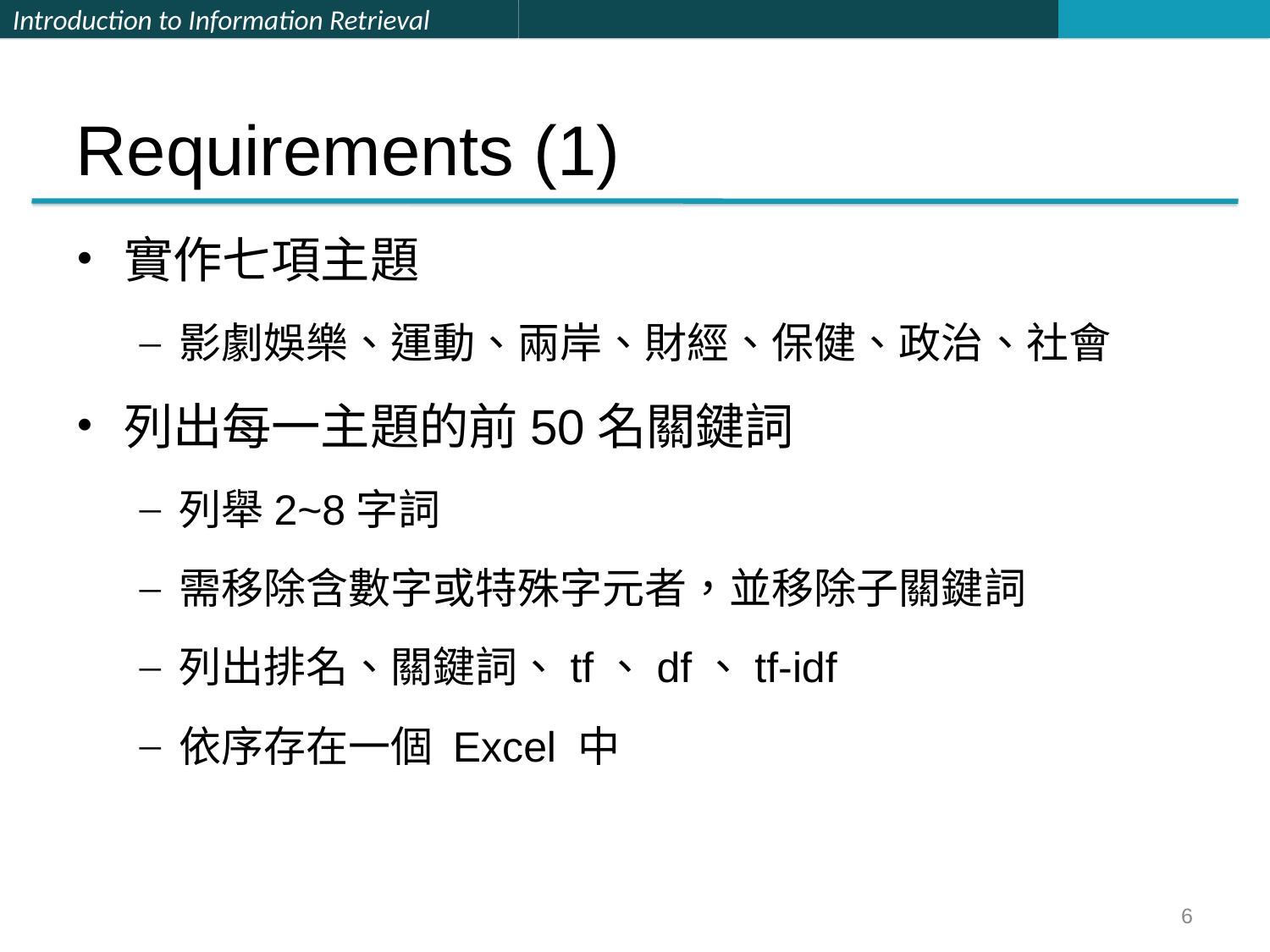

# Requirements (1)
實作七項主題
影劇娛樂、運動、兩岸、財經、保健、政治、社會
列出每一主題的前50名關鍵詞
列舉2~8字詞
需移除含數字或特殊字元者，並移除子關鍵詞
列出排名、關鍵詞、tf、df、tf-idf
依序存在一個 Excel 中
6